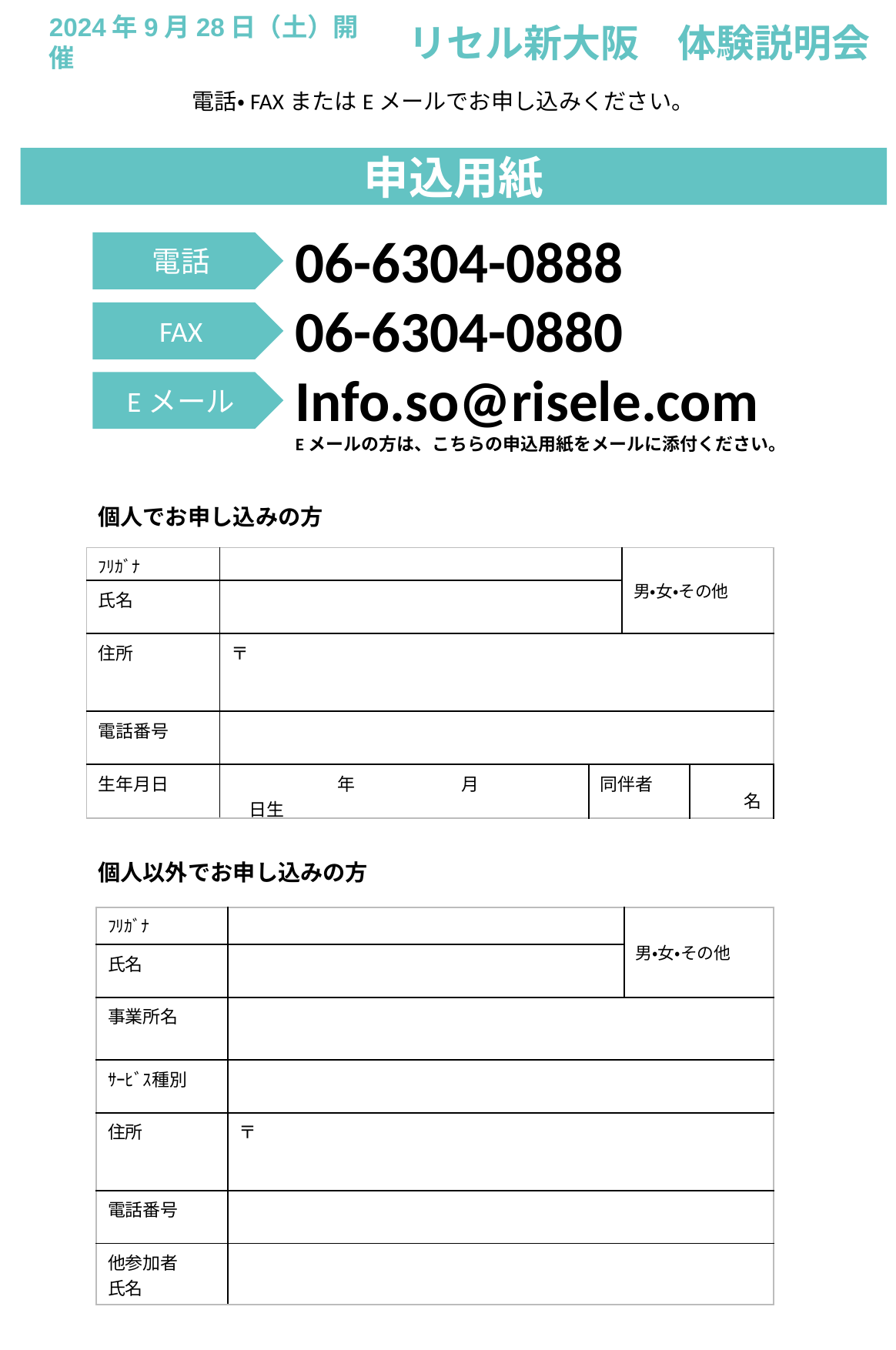

2024年9月28日（土）開催
リセル新大阪　体験説明会
電話・FAXまたはEメールでお申し込みください。
申込用紙
06-6304-0888
06-6304-0880
Info.so@risele.com
Eメールの方は、こちらの申込用紙をメールに添付ください。
電話
FAX
Eメール
個人でお申し込みの方
| ﾌﾘｶﾞﾅ |  |  | 男・女・その他 |  |
| --- | --- | --- | --- | --- |
| 氏名 |  |  |  | 男・女・その他 |
| 住所 | 〒 |  |  |  |
| 電話番号 |  |  |  |  |
| 生年月日 | 年　　　　　　月　　　　　　日生 | 同伴者 |  | 名 |
個人以外でお申し込みの方
| ﾌﾘｶﾞﾅ |  | 男・女・その他 |
| --- | --- | --- |
| 氏名 |  |  |
| 事業所名 |  |  |
| ｻｰﾋﾞｽ種別 |  |  |
| 住所 | 〒 |  |
| 電話番号 |  |  |
| 他参加者 氏名 |  |  |